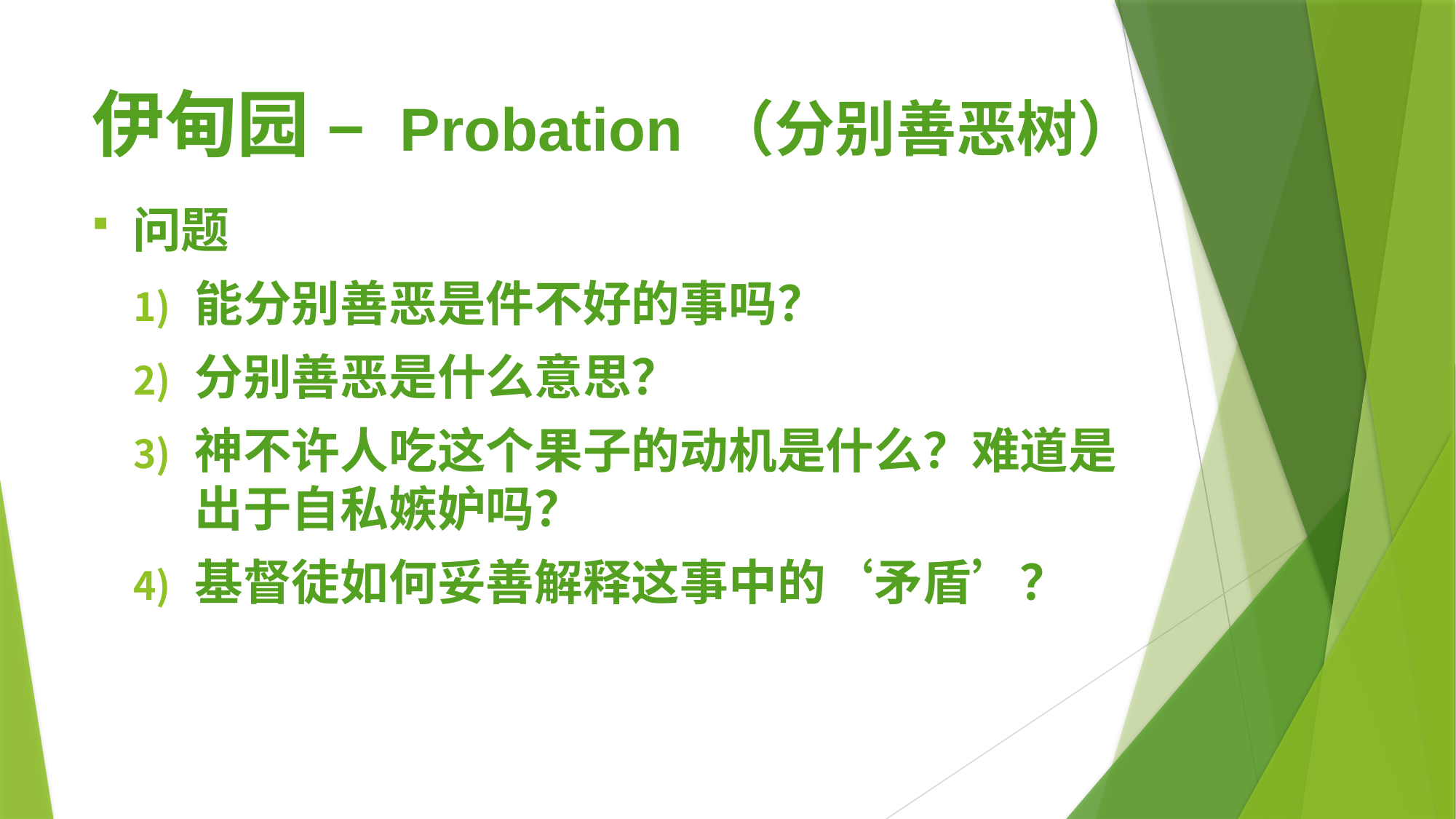

# 伊甸园 – Probation （分别善恶树）
问题
能分别善恶是件不好的事吗？
分别善恶是什么意思？
神不许人吃这个果子的动机是什么？难道是出于自私嫉妒吗？
基督徒如何妥善解释这事中的‘矛盾’？